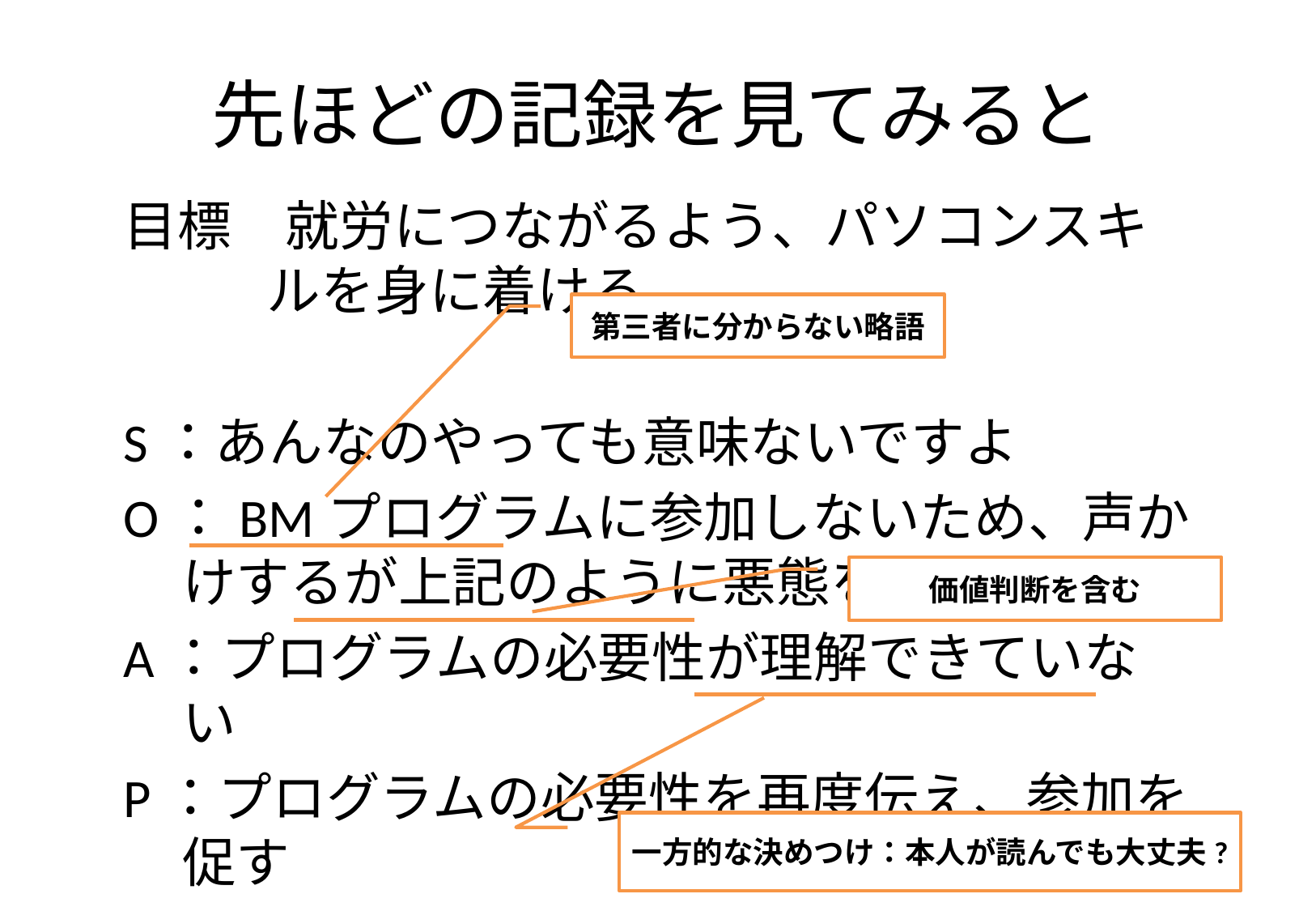

# 先ほどの記録を見てみると
目標　就労につながるよう、パソコンスキルを身に着ける

S：あんなのやっても意味ないですよ
O：BMプログラムに参加しないため、声かけするが上記のように悪態をつく。
A：プログラムの必要性が理解できていない
P：プログラムの必要性を再度伝え、参加を促す
第三者に分からない略語
価値判断を含む
一方的な決めつけ：本人が読んでも大丈夫?